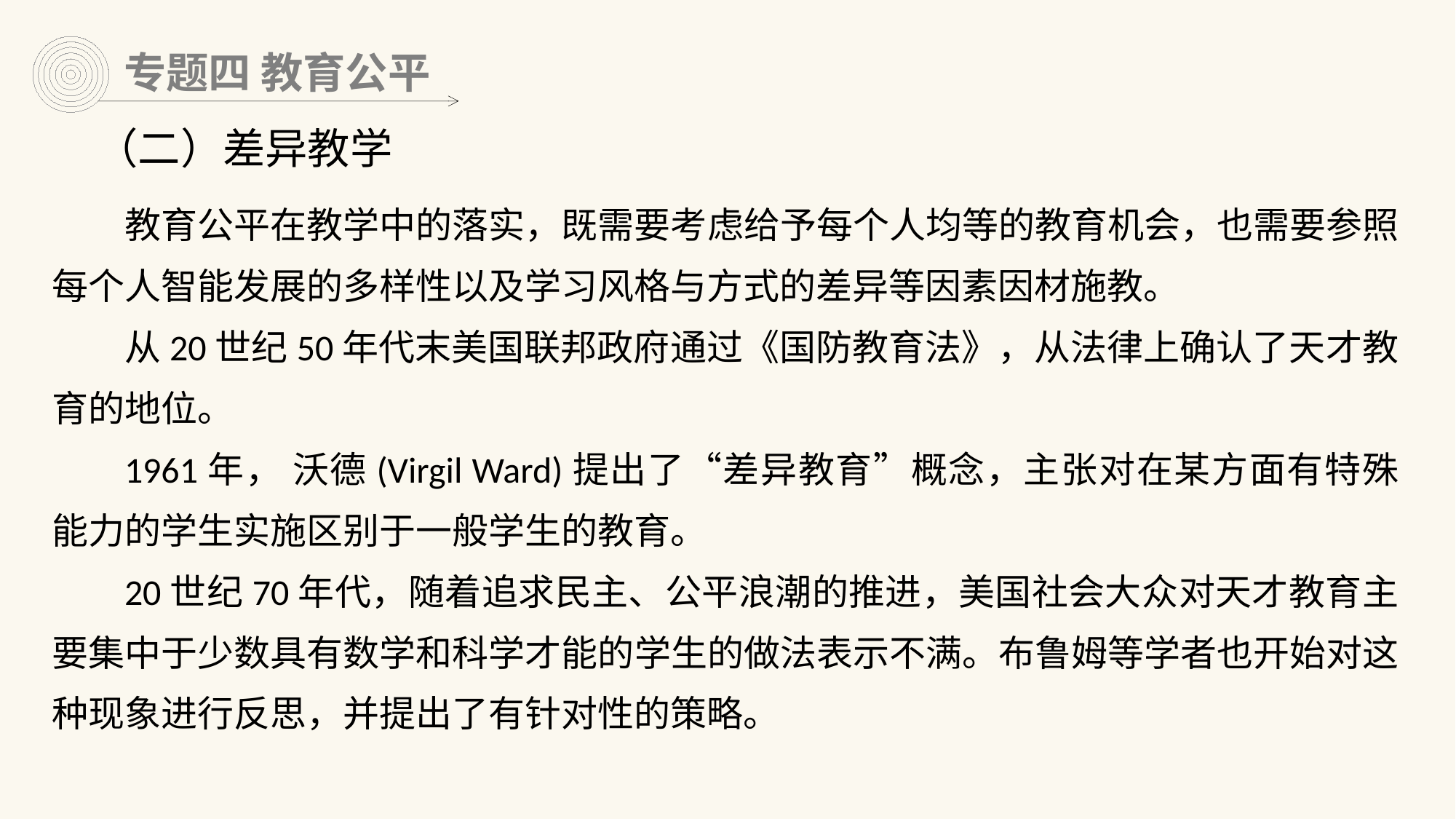

专题四 教育公平
（二）差异教学
教育公平在教学中的落实，既需要考虑给予每个人均等的教育机会，也需要参照每个人智能发展的多样性以及学习风格与方式的差异等因素因材施教。
从20世纪50年代末美国联邦政府通过《国防教育法》，从法律上确认了天才教育的地位。
1961年， 沃德(Virgil Ward)提出了“差异教育”概念，主张对在某方面有特殊能力的学生实施区别于一般学生的教育。
20世纪70年代，随着追求民主、公平浪潮的推进，美国社会大众对天才教育主要集中于少数具有数学和科学才能的学生的做法表示不满。布鲁姆等学者也开始对这种现象进行反思，并提出了有针对性的策略。